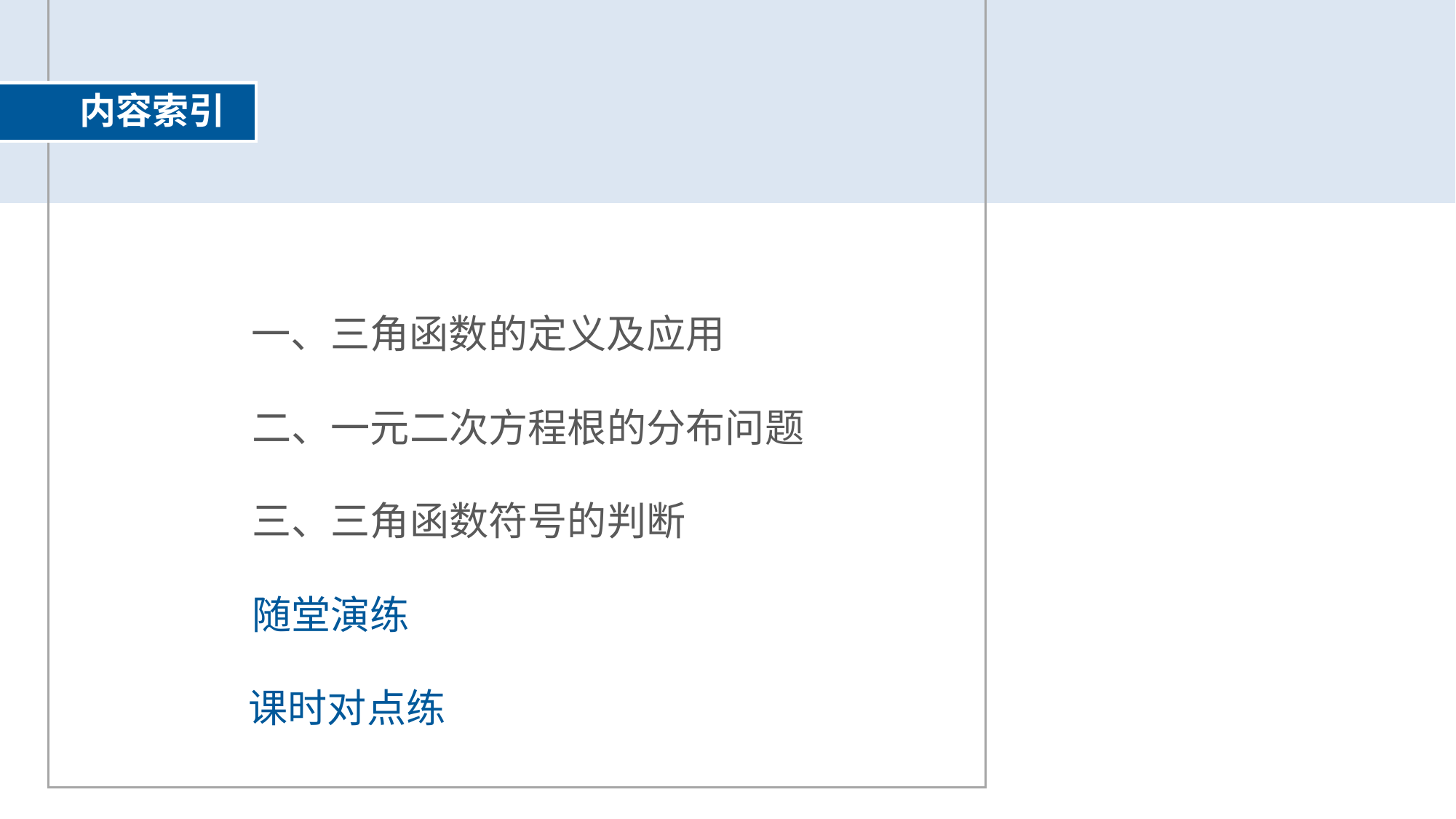

内容索引

一、三角函数的定义及应用
二、一元二次方程根的分布问题
三、三角函数符号的判断
随堂演练
课时对点练